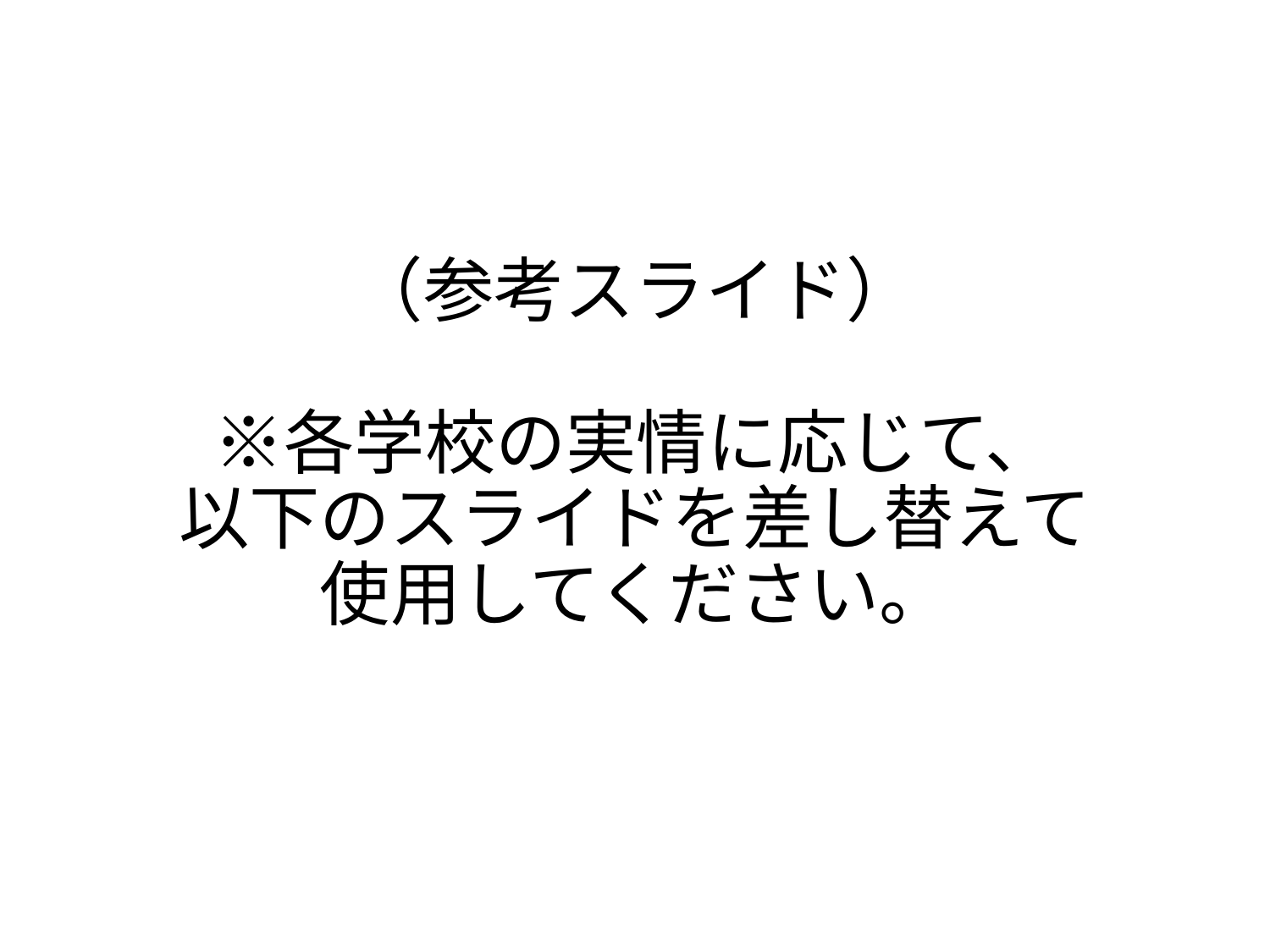

# （参考スライド） ※各学校の実情に応じて、 以下のスライドを差し替えて 使用してください。